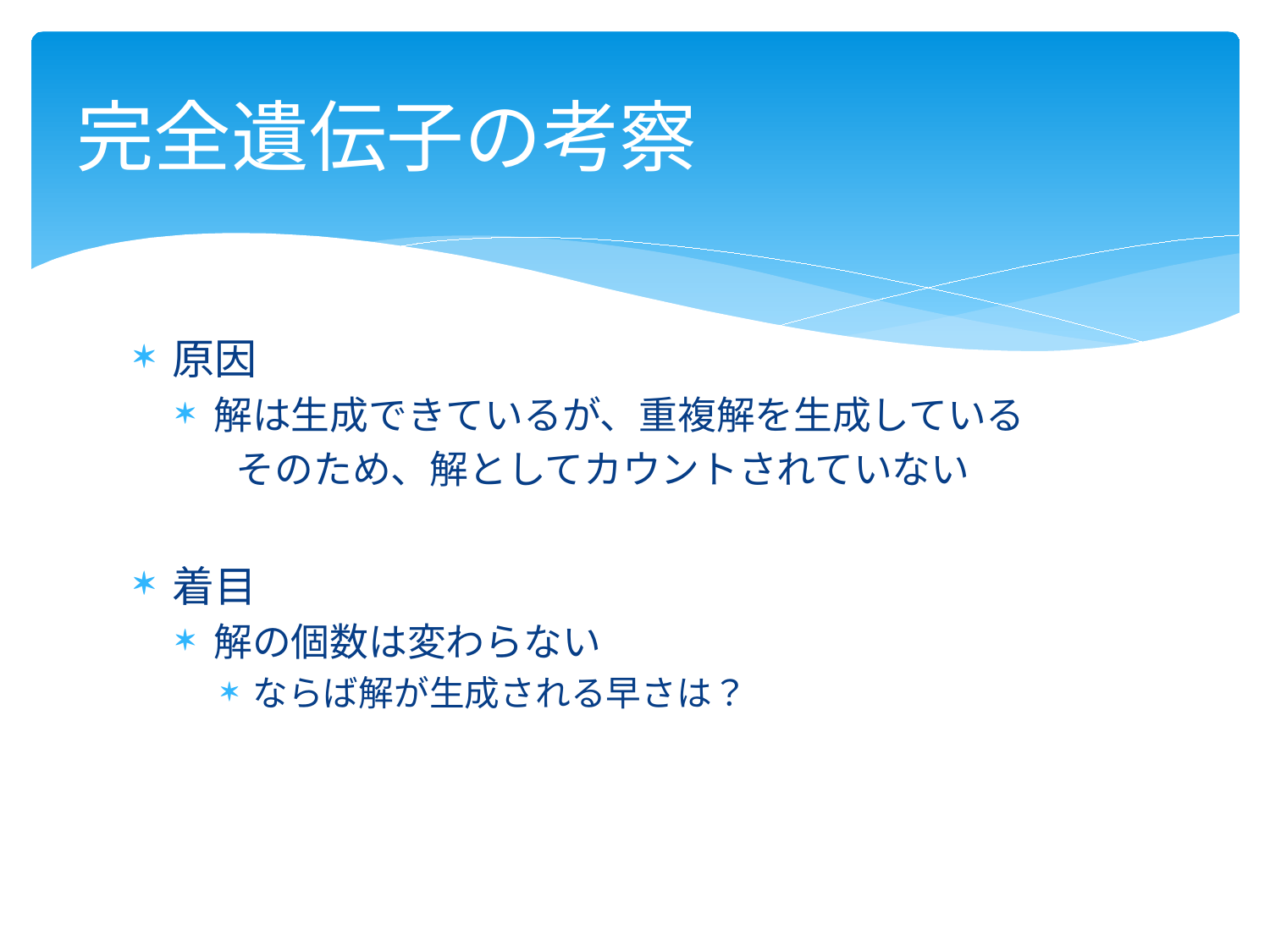

# 完全遺伝子の考察
原因
解は生成できているが、重複解を生成している
　そのため、解としてカウントされていない

着目
解の個数は変わらない
ならば解が生成される早さは？